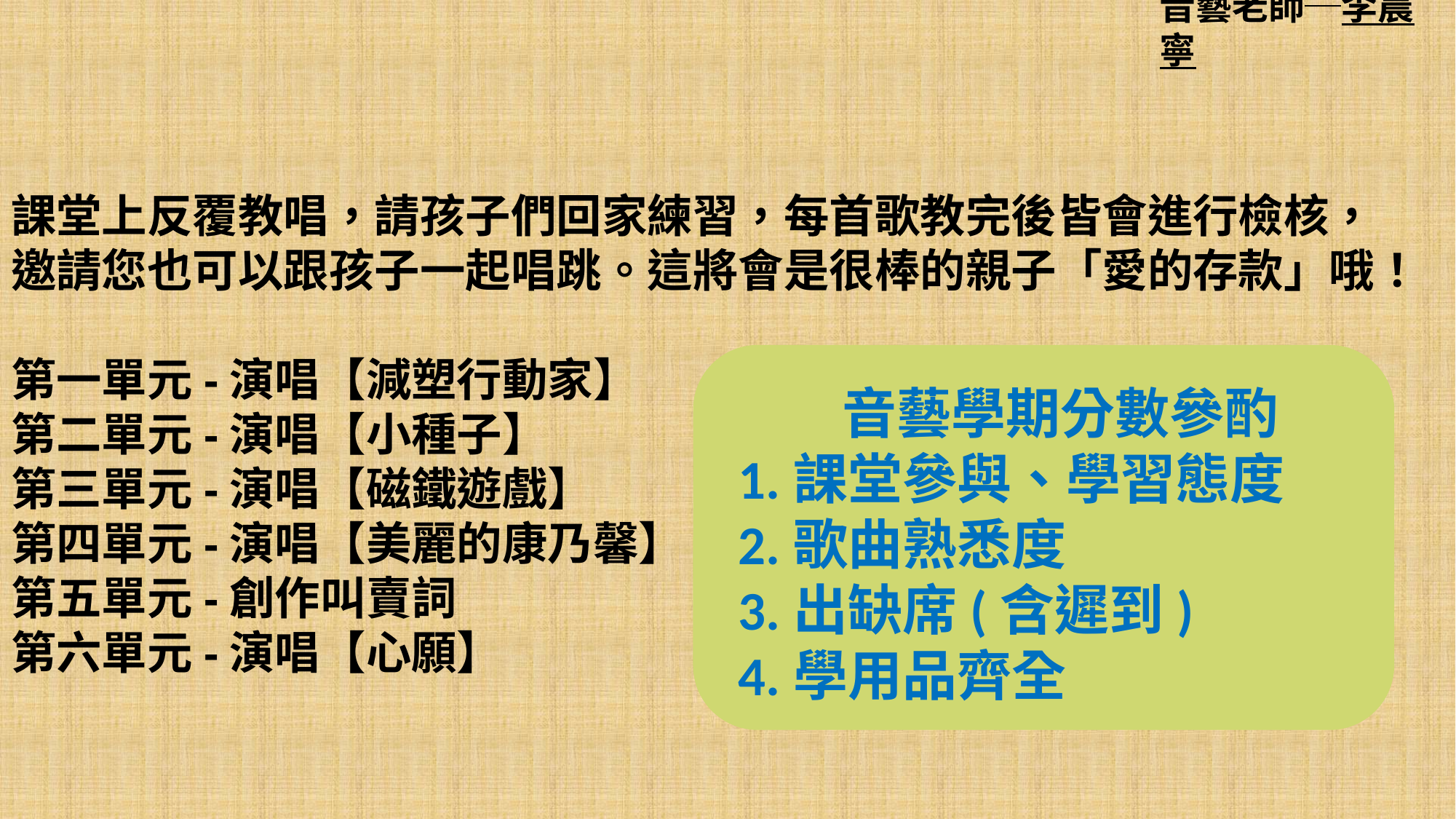

音藝老師─李晨寧
課堂上反覆教唱，請孩子們回家練習，每首歌教完後皆會進行檢核，
邀請您也可以跟孩子一起唱跳。這將會是很棒的親子「愛的存款」哦！

第一單元-演唱【減塑行動家】
第二單元-演唱【小種子】
第三單元-演唱【磁鐵遊戲】
第四單元-演唱【美麗的康乃馨】
第五單元-創作叫賣詞
第六單元-演唱【心願】

音藝學期分數參酌
1.課堂參與、學習態度
2.歌曲熟悉度
3.出缺席(含遲到)
4.學用品齊全